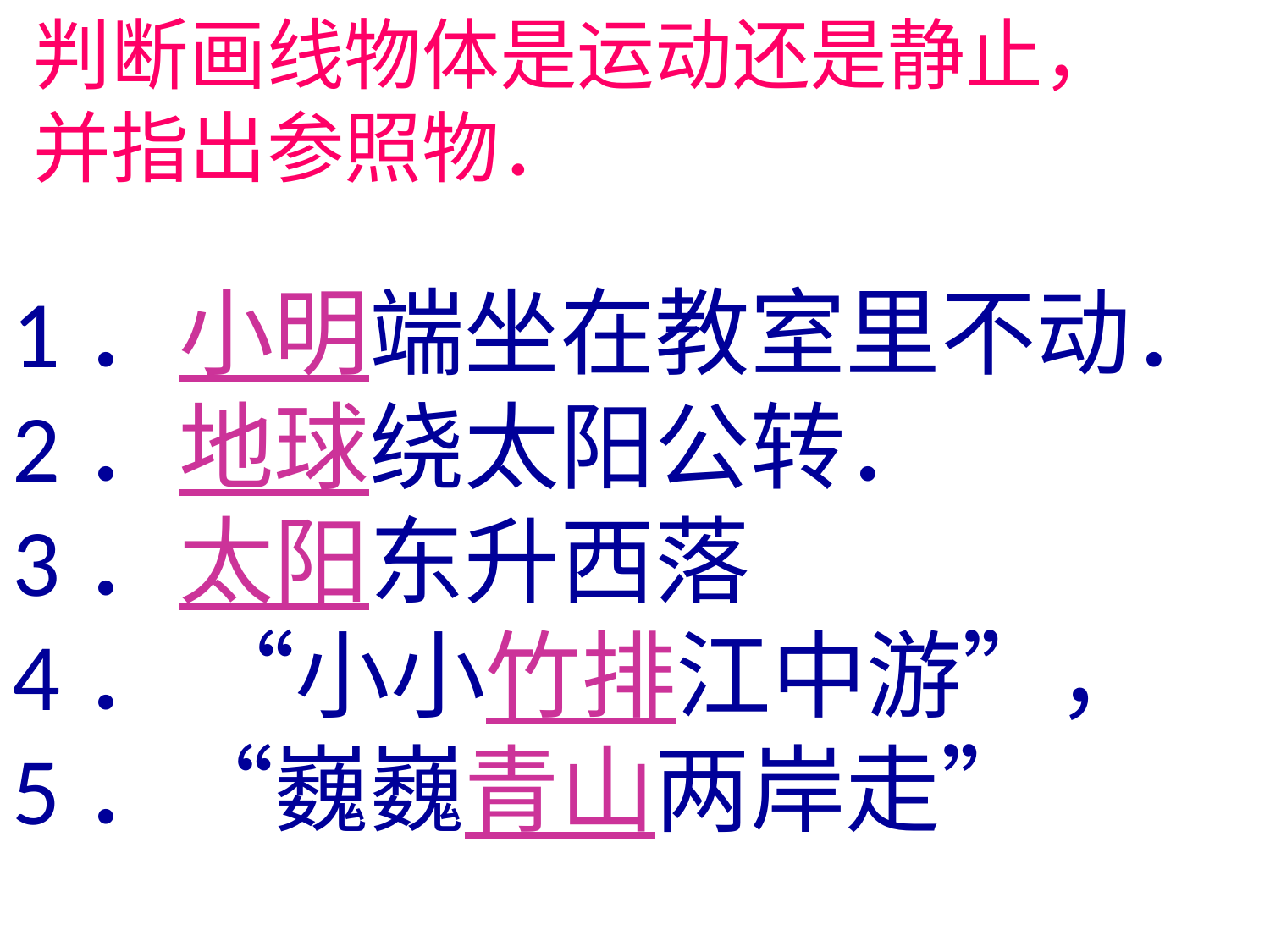

判断画线物体是运动还是静止，
并指出参照物．
1．小明端坐在教室里不动．
2．地球绕太阳公转．
3．太阳东升西落
4． “小小竹排江中游”，
5．“巍巍青山两岸走”